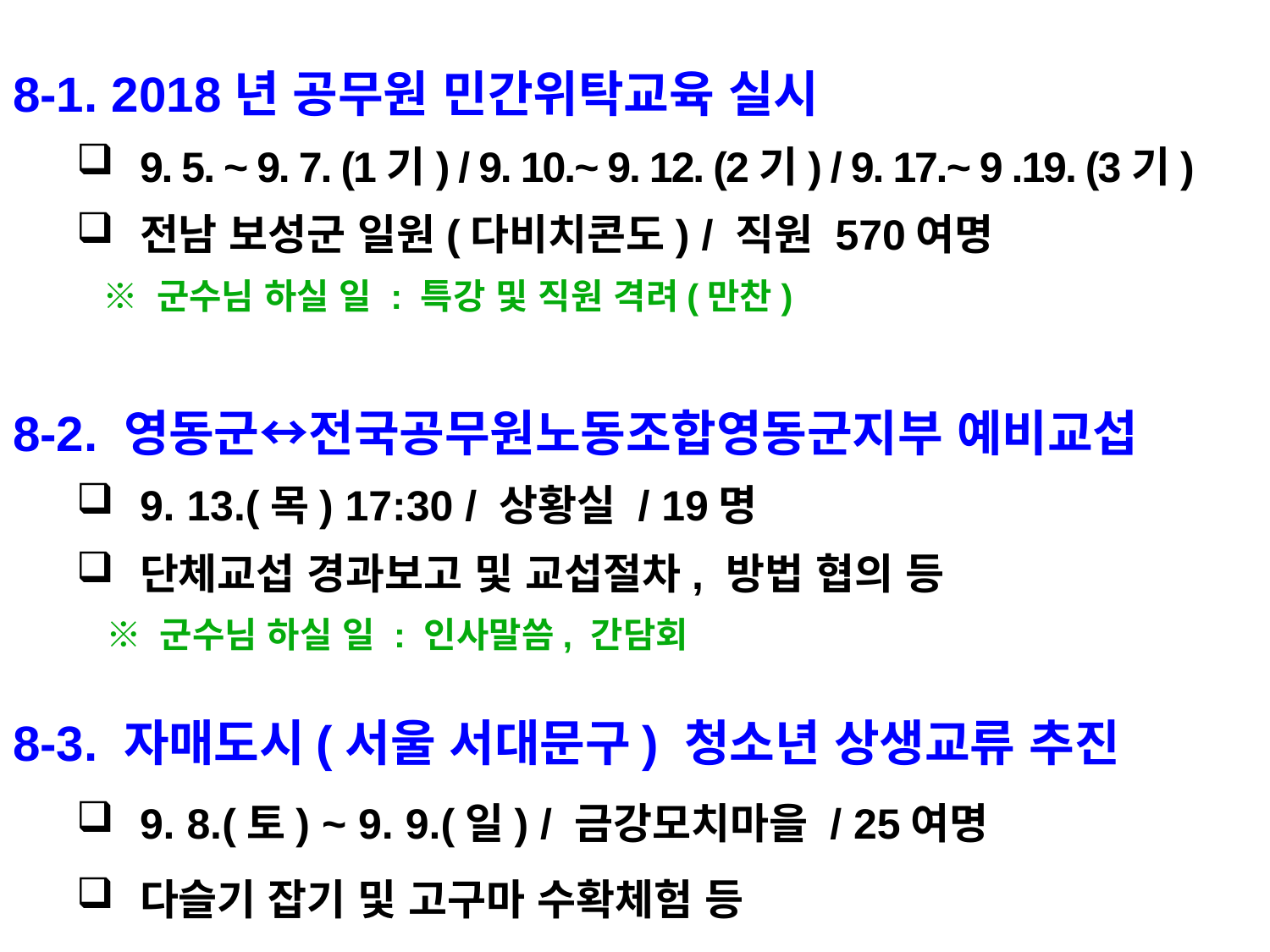

8-1. 2018년 공무원 민간위탁교육 실시
9. 5. ~ 9. 7. (1기) / 9. 10.~ 9. 12. (2기) / 9. 17.~ 9 .19. (3기)
전남 보성군 일원(다비치콘도) / 직원 570여명
   ※ 군수님 하실 일 : 특강 및 직원 격려(만찬)

8-2. 영동군↔전국공무원노동조합영동군지부 예비교섭
9. 13.(목) 17:30 / 상황실 / 19명
단체교섭 경과보고 및 교섭절차, 방법 협의 등
   ※ 군수님 하실 일 : 인사말씀, 간담회
8-3. 자매도시(서울 서대문구) 청소년 상생교류 추진
9. 8.(토) ~ 9. 9.(일) / 금강모치마을 / 25여명
다슬기 잡기 및 고구마 수확체험 등